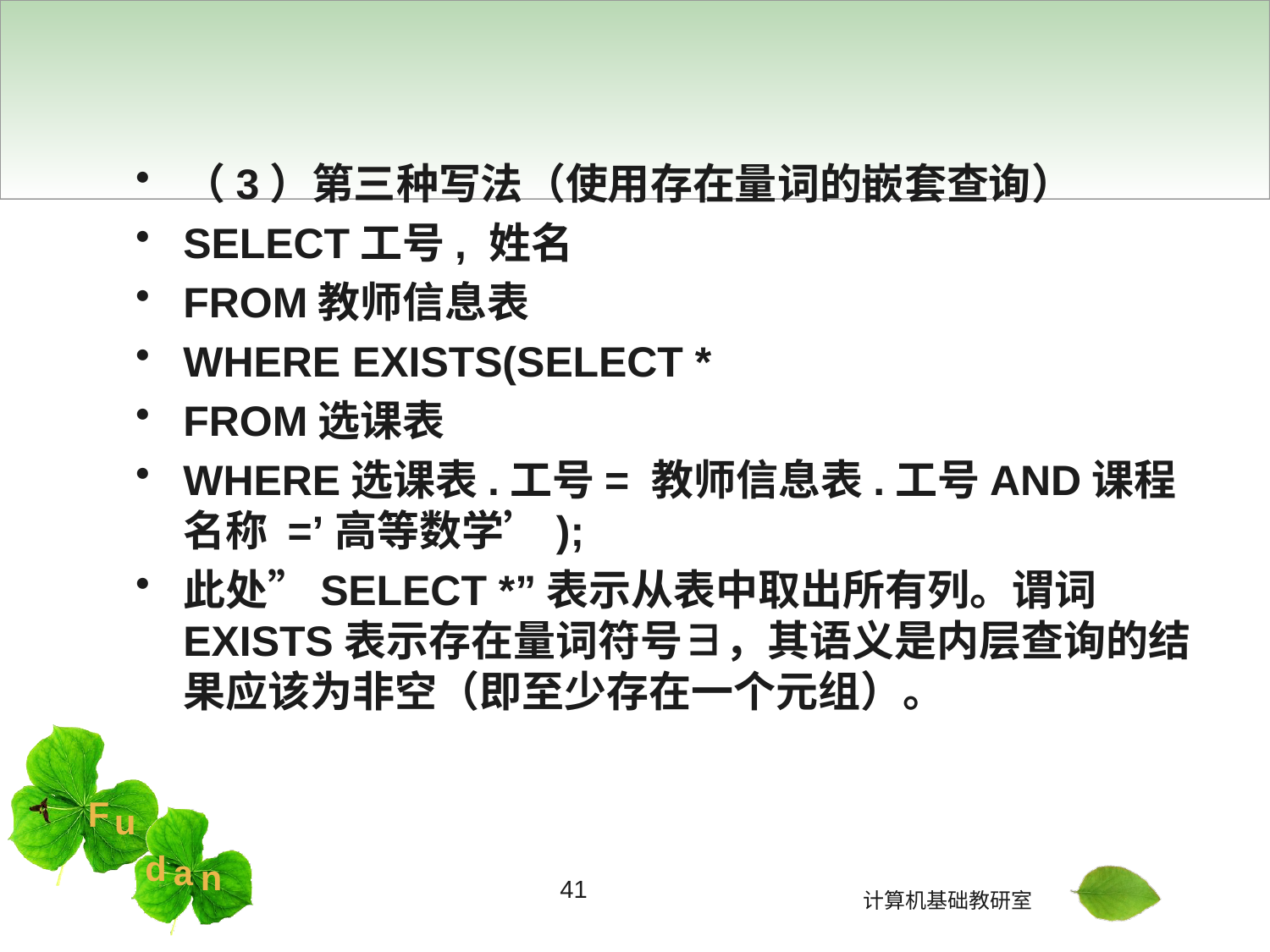

#
（3）第三种写法（使用存在量词的嵌套查询）
SELECT工号, 姓名
FROM教师信息表
WHERE EXISTS(SELECT *
FROM选课表
WHERE选课表.工号= 教师信息表.工号AND课程名称 =’高等数学’);
此处”SELECT *”表示从表中取出所有列。谓词EXISTS表示存在量词符号∃，其语义是内层查询的结果应该为非空（即至少存在一个元组）。

41